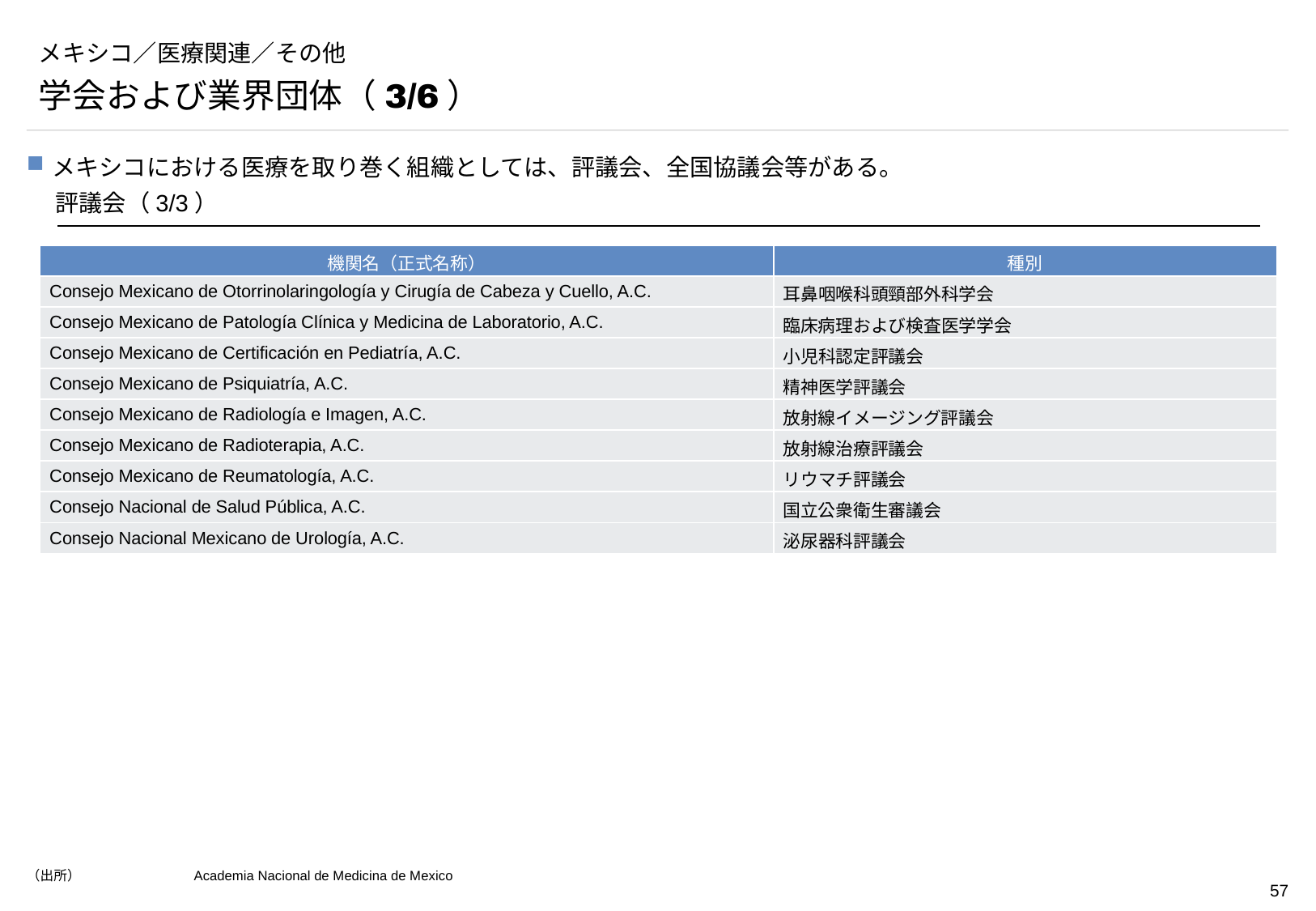

# メキシコ／医療関連／その他
学会および業界団体（3/6）
メキシコにおける医療を取り巻く組織としては、評議会、全国協議会等がある。
評議会（3/3）
| 機関名（正式名称） | 種別 |
| --- | --- |
| Consejo Mexicano de Otorrinolaringología y Cirugía de Cabeza y Cuello, A.C. | 耳鼻咽喉科頭頸部外科学会 |
| Consejo Mexicano de Patología Clínica y Medicina de Laboratorio, A.C. | 臨床病理および検査医学学会 |
| Consejo Mexicano de Certificación en Pediatría, A.C. | 小児科認定評議会 |
| Consejo Mexicano de Psiquiatría, A.C. | 精神医学評議会 |
| Consejo Mexicano de Radiología e Imagen, A.C. | 放射線イメージング評議会 |
| Consejo Mexicano de Radioterapia, A.C. | 放射線治療評議会 |
| Consejo Mexicano de Reumatología, A.C. | リウマチ評議会 |
| Consejo Nacional de Salud Pública, A.C. | 国立公衆衛生審議会 |
| Consejo Nacional Mexicano de Urología, A.C. | 泌尿器科評議会 |
（出所）	Academia Nacional de Medicina de Mexico